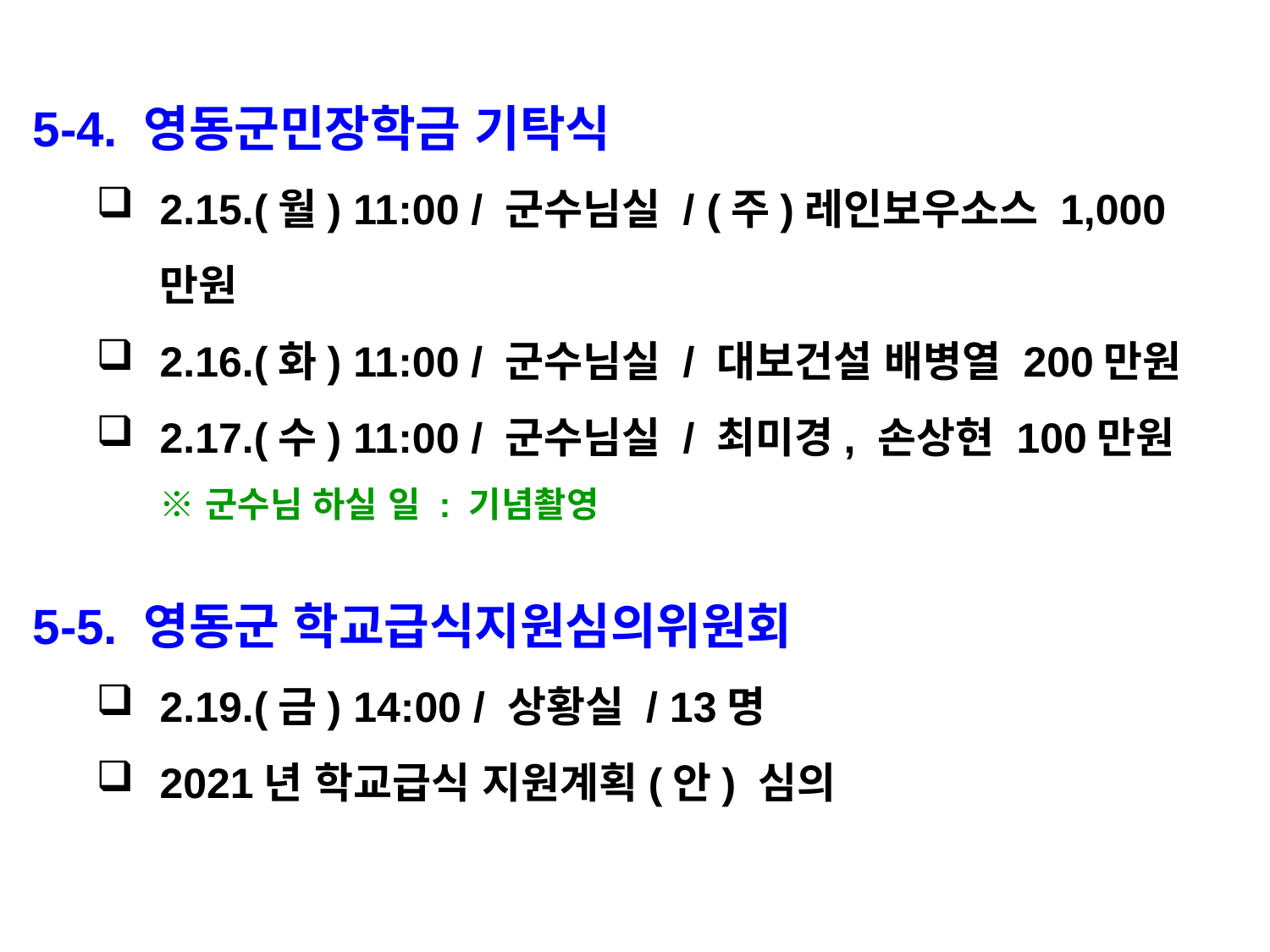

5-4. 영동군민장학금 기탁식
2.15.(월) 11:00 / 군수님실 / (주)레인보우소스 1,000만원
2.16.(화) 11:00 / 군수님실 / 대보건설 배병열 200만원
2.17.(수) 11:00 / 군수님실 / 최미경, 손상현 100만원
※ 군수님 하실 일 : 기념촬영

5-5. 영동군 학교급식지원심의위원회
2.19.(금) 14:00 / 상황실 / 13명
2021년 학교급식 지원계획(안) 심의